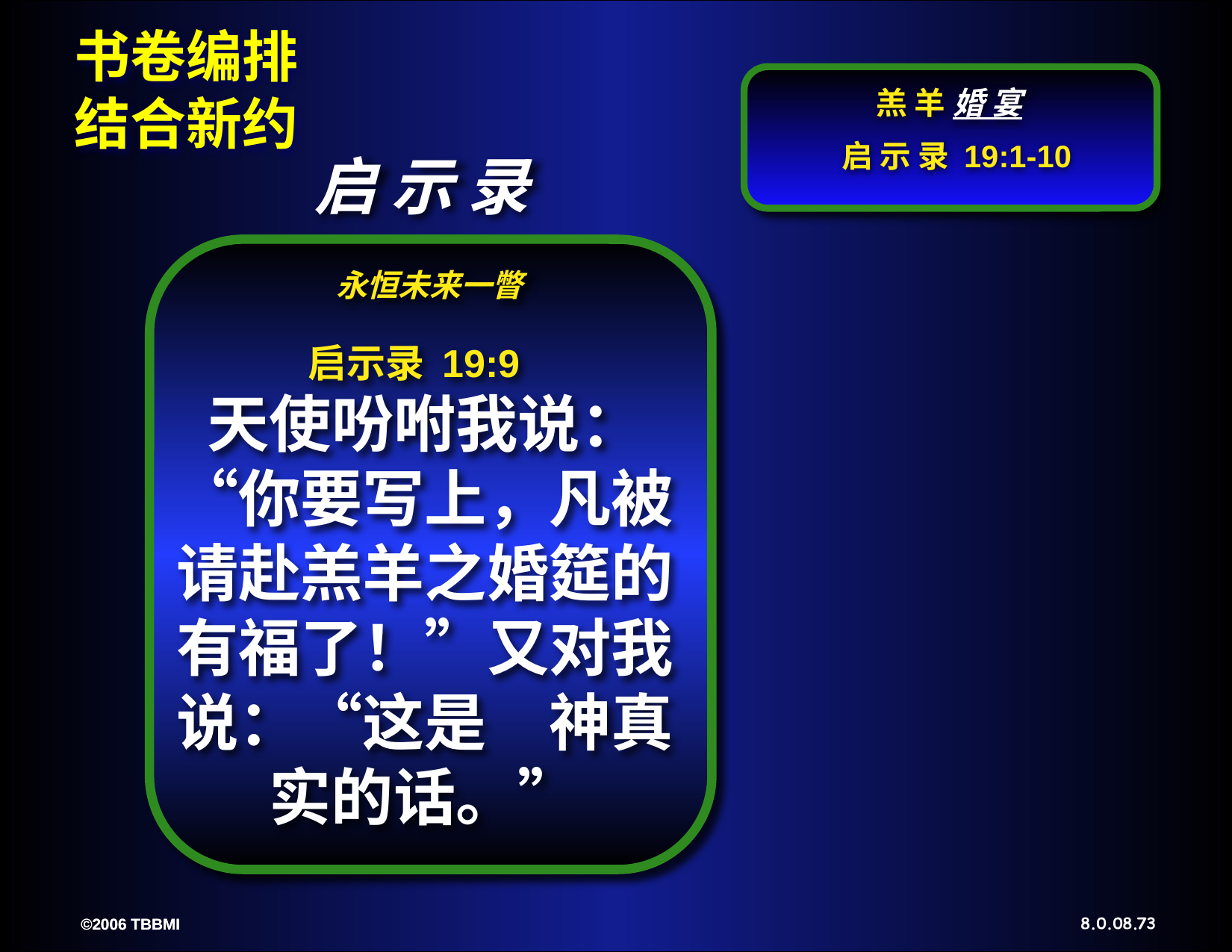

羔 羊 婚 宴
 启 示 录 19:1-10
启 示 录

永恒未来一瞥
启示录 19:9
天使吩咐我说：“你要写上，凡被请赴羔羊之婚筵的有福了！”又对我说：“这是　神真实的话。”

73
©2006 TBBMI